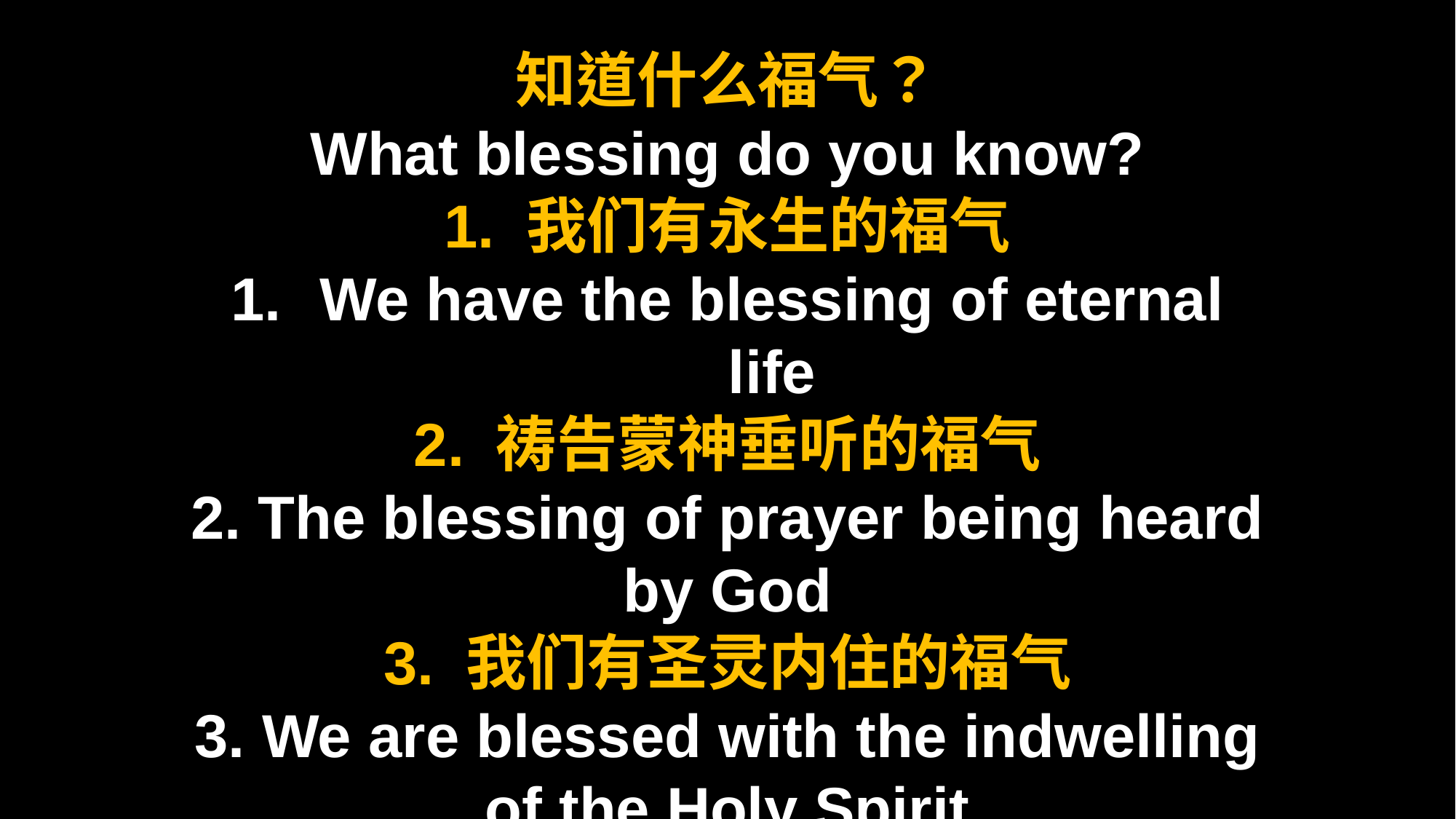

知道什么福气？
What blessing do you know?
1. 我们有永生的福气
We have the blessing of eternal life
2. 祷告蒙神垂听的福气
2. The blessing of prayer being heard by God
3. 我们有圣灵内住的福气
3. We are blessed with the indwelling of the Holy Spirit